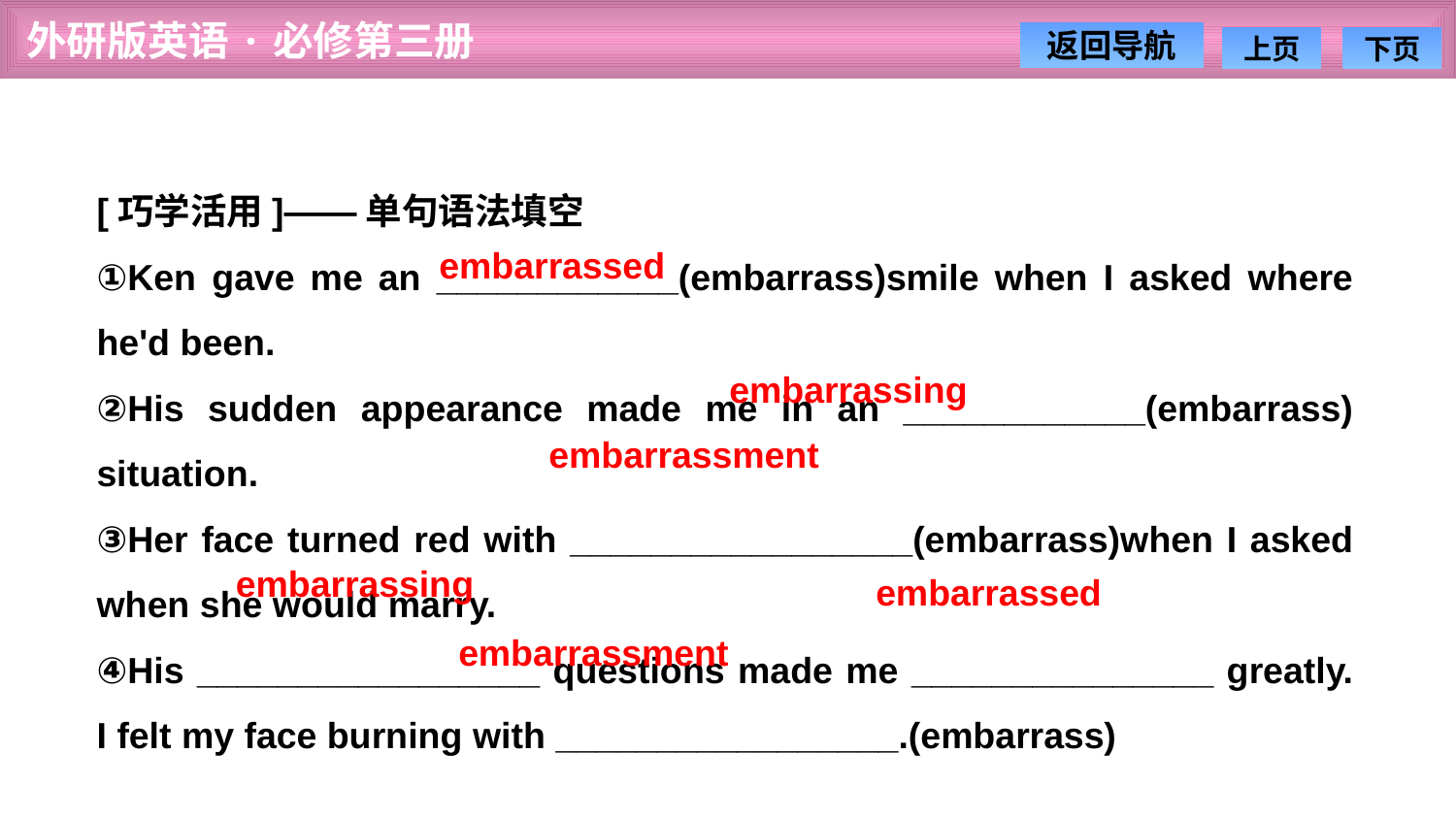

[巧学活用]——单句语法填空
①Ken gave me an ____________(embarrass)smile when I asked where he'd been.
②His sudden appearance made me in an ____________(embarrass) situation.
③Her face turned red with _________________(embarrass)when I asked when she would marry.
④His _________________ questions made me _______________ greatly. I felt my face burning with _________________.(embarrass)
embarrassed
embarrassing
embarrassment
embarrassing
embarrassed
embarrassment